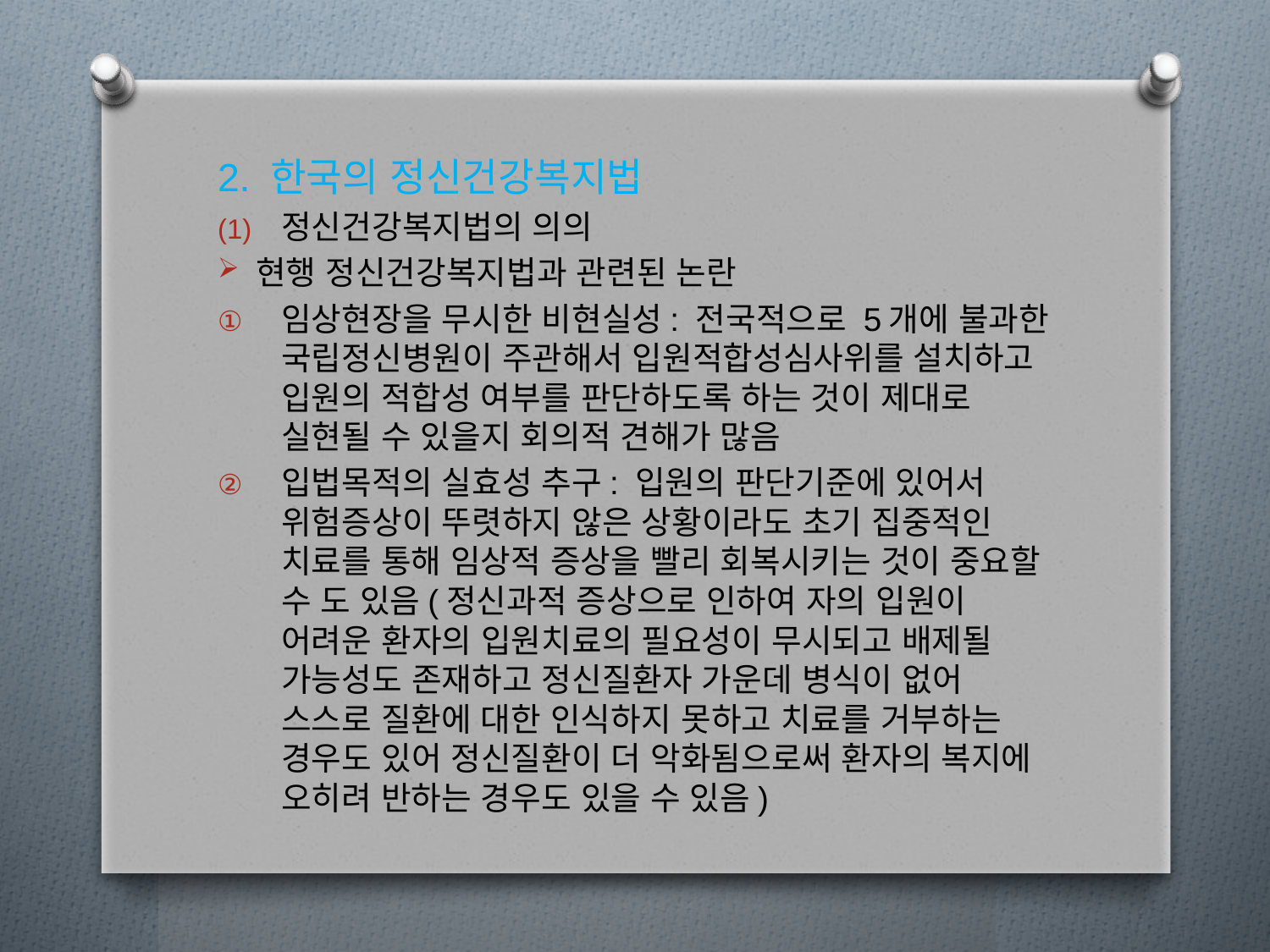

2. 한국의 정신건강복지법
정신건강복지법의 의의
현행 정신건강복지법과 관련된 논란
임상현장을 무시한 비현실성: 전국적으로 5개에 불과한 국립정신병원이 주관해서 입원적합성심사위를 설치하고 입원의 적합성 여부를 판단하도록 하는 것이 제대로 실현될 수 있을지 회의적 견해가 많음
입법목적의 실효성 추구: 입원의 판단기준에 있어서 위험증상이 뚜렷하지 않은 상황이라도 초기 집중적인 치료를 통해 임상적 증상을 빨리 회복시키는 것이 중요할 수 도 있음(정신과적 증상으로 인하여 자의 입원이 어려운 환자의 입원치료의 필요성이 무시되고 배제될 가능성도 존재하고 정신질환자 가운데 병식이 없어 스스로 질환에 대한 인식하지 못하고 치료를 거부하는 경우도 있어 정신질환이 더 악화됨으로써 환자의 복지에 오히려 반하는 경우도 있을 수 있음)